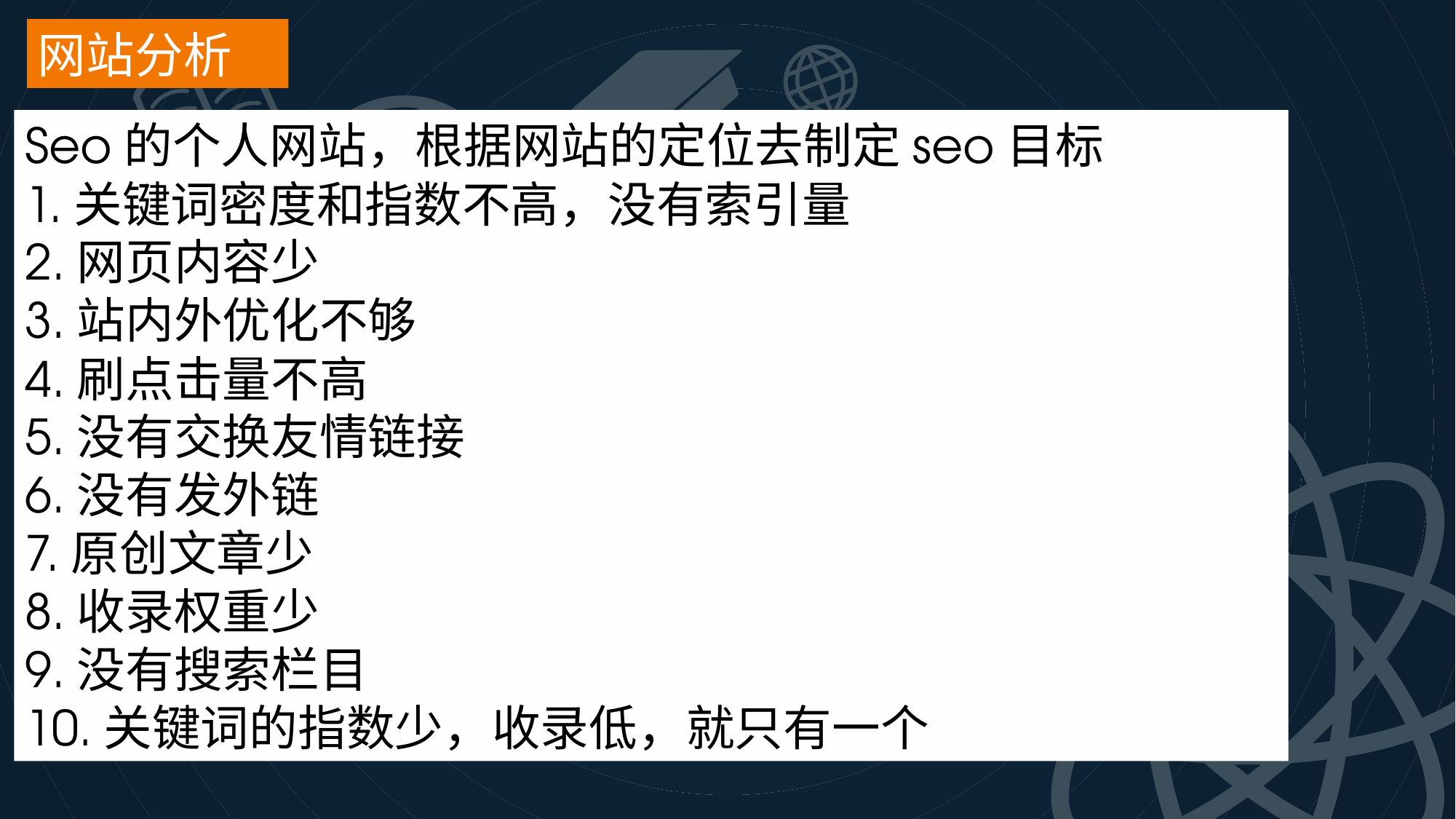

网站分析
Seo的个人网站，根据网站的定位去制定seo目标
1.关键词密度和指数不高，没有索引量
2.网页内容少
3.站内外优化不够
4.刷点击量不高
5.没有交换友情链接
6.没有发外链
7.原创文章少
8.收录权重少
9.没有搜索栏目
10.关键词的指数少，收录低，就只有一个